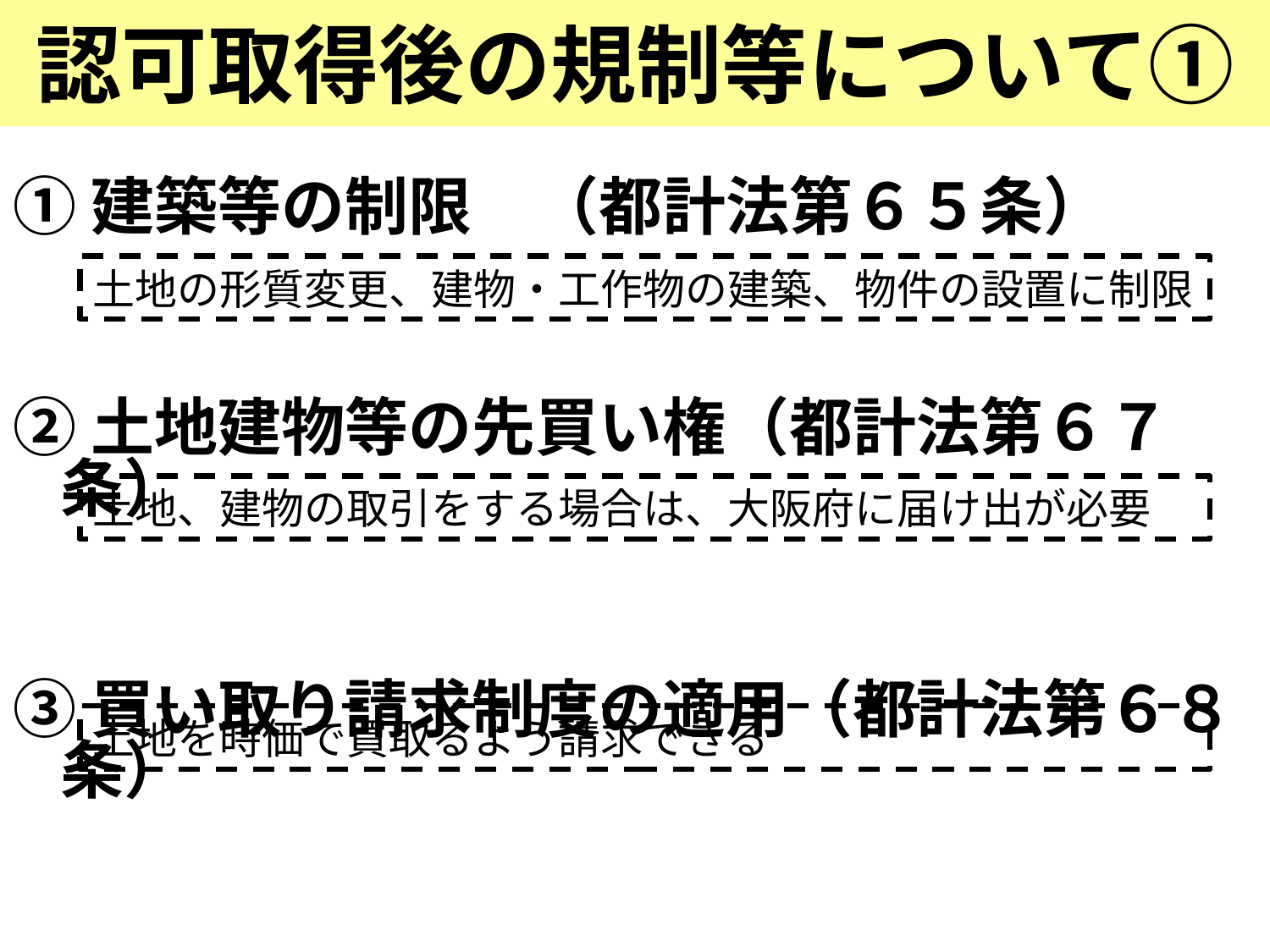

# 認可取得後の規制等について①

①建築等の制限　（都計法第６５条）

②土地建物等の先買い権（都計法第６７条）

③買い取り請求制度の適用（都計法第６８条）

④土地収用法の適用（都計法第６９条）

土地の形質変更、建物・工作物の建築、物件の設置に制限
土地、建物の取引をする場合は、大阪府に届け出が必要
土地を時価で買取るよう請求できる